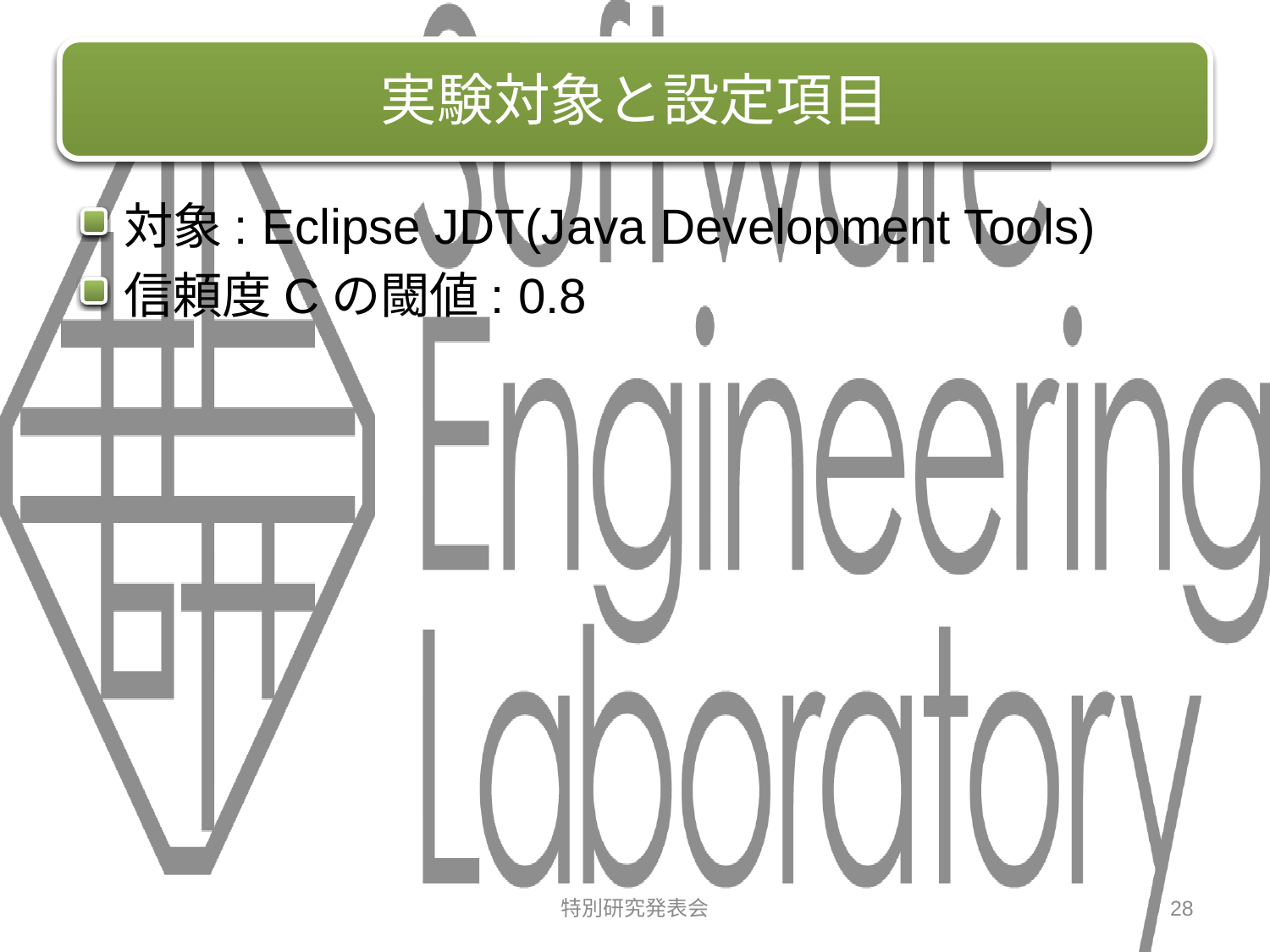

# 実験対象と設定項目
対象: Eclipse JDT(Java Development Tools)
信頼度Cの閾値: 0.8
特別研究発表会
28